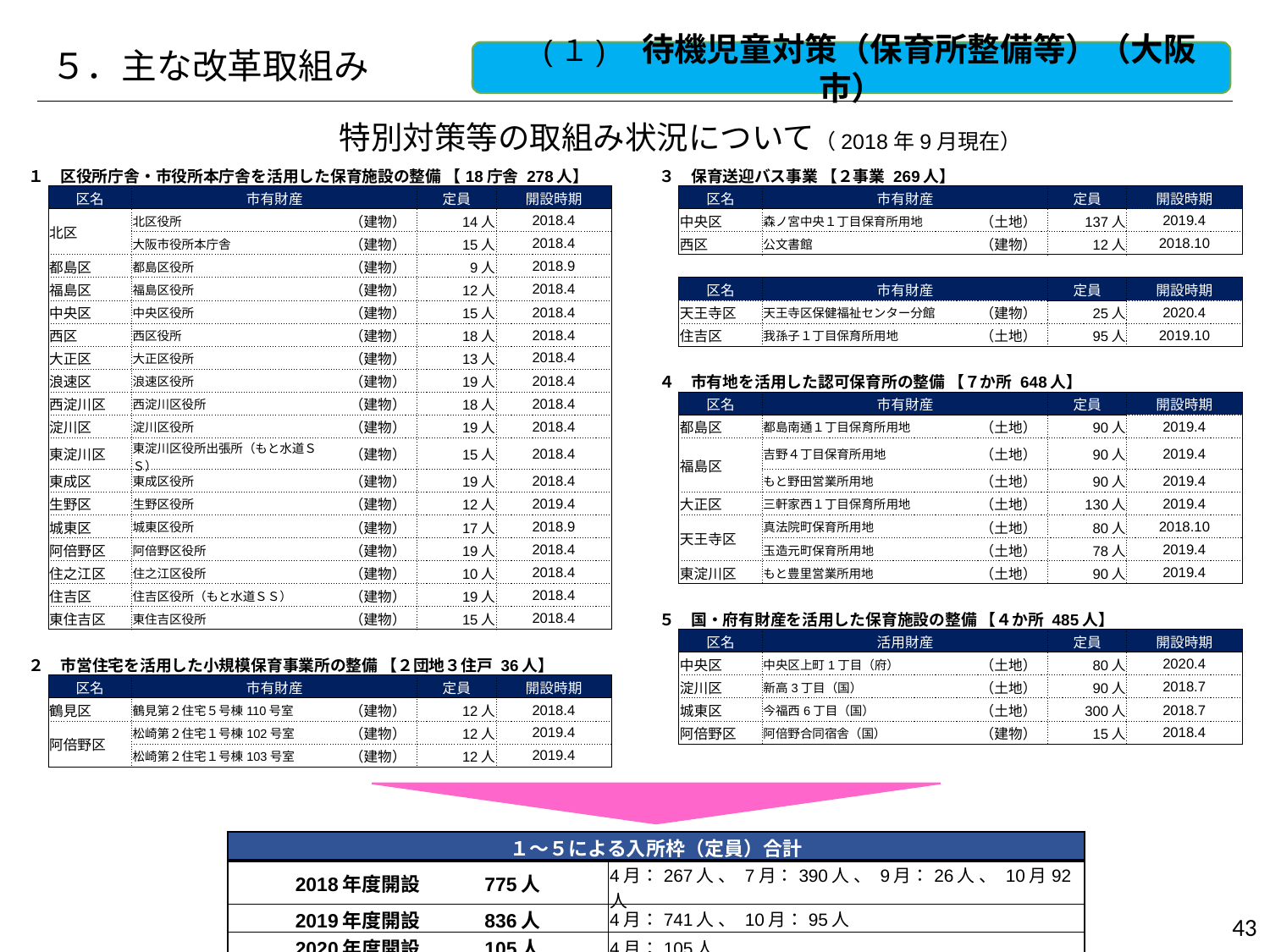

５．主な改革取組み
　(１)　待機児童対策（保育所整備等）（大阪市）
特別対策等の取組み状況について（2018年9月現在）
| １　区役所庁舎・市役所本庁舎を活用した保育施設の整備 【18庁舎 278人】 |  |  |  |  |  |  | ３　保育送迎バス事業 【２事業 269人】 |  |  |  |  |  |
| --- | --- | --- | --- | --- | --- | --- | --- | --- | --- | --- | --- | --- |
|  | 区名 | 市有財産 |  | 定員 | 開設時期 |  |  | 区名 | 市有財産 |  | 定員 | 開設時期 |
|  | 北区 | 北区役所 | （建物） | 14人 | 2018.4 |  |  | 中央区 | 森ノ宮中央１丁目保育所用地 | （土地） | 137人 | 2019.4 |
|  |  | 大阪市役所本庁舎 | （建物） | 15人 | 2018.4 |  |  | 西区 | 公文書館 | （建物） | 12人 | 2018.10 |
|  | 都島区 | 都島区役所 | （建物） | 9人 | 2018.9 |  |  |  |  |  |  |  |
|  | 福島区 | 福島区役所 | （建物） | 12人 | 2018.4 |  |  | 区名 | 市有財産 |  | 定員 | 開設時期 |
|  | 中央区 | 中央区役所 | （建物） | 15人 | 2018.4 |  |  | 天王寺区 | 天王寺区保健福祉センター分館 | （建物） | 25人 | 2020.4 |
|  | 西区 | 西区役所 | （建物） | 18人 | 2018.4 |  |  | 住吉区 | 我孫子１丁目保育所用地 | （土地） | 95人 | 2019.10 |
|  | 大正区 | 大正区役所 | （建物） | 13人 | 2018.4 |  |  |  |  |  |  |  |
|  | 浪速区 | 浪速区役所 | （建物） | 19人 | 2018.4 |  | ４　市有地を活用した認可保育所の整備 【７か所 648人】 |  |  |  |  |  |
|  | 西淀川区 | 西淀川区役所 | （建物） | 18人 | 2018.4 |  |  | 区名 | 市有財産 |  | 定員 | 開設時期 |
|  | 淀川区 | 淀川区役所 | （建物） | 19人 | 2018.4 |  |  | 都島区 | 都島南通１丁目保育所用地 | （土地） | 90人 | 2019.4 |
|  | 東淀川区 | 東淀川区役所出張所（もと水道ＳＳ） | （建物） | 15人 | 2018.4 |  |  | 福島区 | 吉野４丁目保育所用地 | （土地） | 90人 | 2019.4 |
|  | 東成区 | 東成区役所 | （建物） | 19人 | 2018.4 |  |  |  | もと野田営業所用地 | （土地） | 90人 | 2019.4 |
|  | 生野区 | 生野区役所 | （建物） | 12人 | 2019.4 |  |  | 大正区 | 三軒家西１丁目保育所用地 | （土地） | 130人 | 2019.4 |
|  | 城東区 | 城東区役所 | （建物） | 17人 | 2018.9 |  |  | 天王寺区 | 真法院町保育所用地 | （土地） | 80人 | 2018.10 |
|  | 阿倍野区 | 阿倍野区役所 | （建物） | 19人 | 2018.4 |  |  |  | 玉造元町保育所用地 | （土地） | 78人 | 2019.4 |
|  | 住之江区 | 住之江区役所 | （建物） | 10人 | 2018.4 |  |  | 東淀川区 | もと豊里営業所用地 | （土地） | 90人 | 2019.4 |
|  | 住吉区 | 住吉区役所（もと水道ＳＳ） | （建物） | 19人 | 2018.4 |  |  |  |  |  |  |  |
|  | 東住吉区 | 東住吉区役所 | （建物） | 15人 | 2018.4 |  | ５　国・府有財産を活用した保育施設の整備 【４か所 485人】 |  |  |  |  |  |
|  |  |  |  |  |  |  |  | 区名 | 活用財産 |  | 定員 | 開設時期 |
| ２　市営住宅を活用した小規模保育事業所の整備 【２団地３住戸 36人】 |  |  |  |  |  |  |  | 中央区 | 中央区上町1丁目（府） | （土地） | 80人 | 2020.4 |
|  | 区名 | 市有財産 |  | 定員 | 開設時期 |  |  | 淀川区 | 新高3丁目（国） | （土地） | 90人 | 2018.7 |
|  | 鶴見区 | 鶴見第２住宅５号棟110号室 | （建物） | 12人 | 2018.4 |  |  | 城東区 | 今福西6丁目（国） | （土地） | 300人 | 2018.7 |
|  | 阿倍野区 | 松崎第２住宅１号棟102号室 | （建物） | 12人 | 2019.4 |  |  | 阿倍野区 | 阿倍野合同宿舎（国） | （建物） | 15人 | 2018.4 |
|  |  | 松崎第２住宅１号棟103号室 | （建物） | 12人 | 2019.4 |  |  |  |  |  |  |  |

| １～５による入所枠（定員）合計 |  |
| --- | --- |
| 2018年度開設　　　775人 | 4月：267人 、 7月：390人 、 9月：26人 、 10月92人 |
| 2019年度開設　　　836人 | 4月：741人 、 10月：95人 |
| 2020年度開設　　　105人 | 4月：105人 |
43